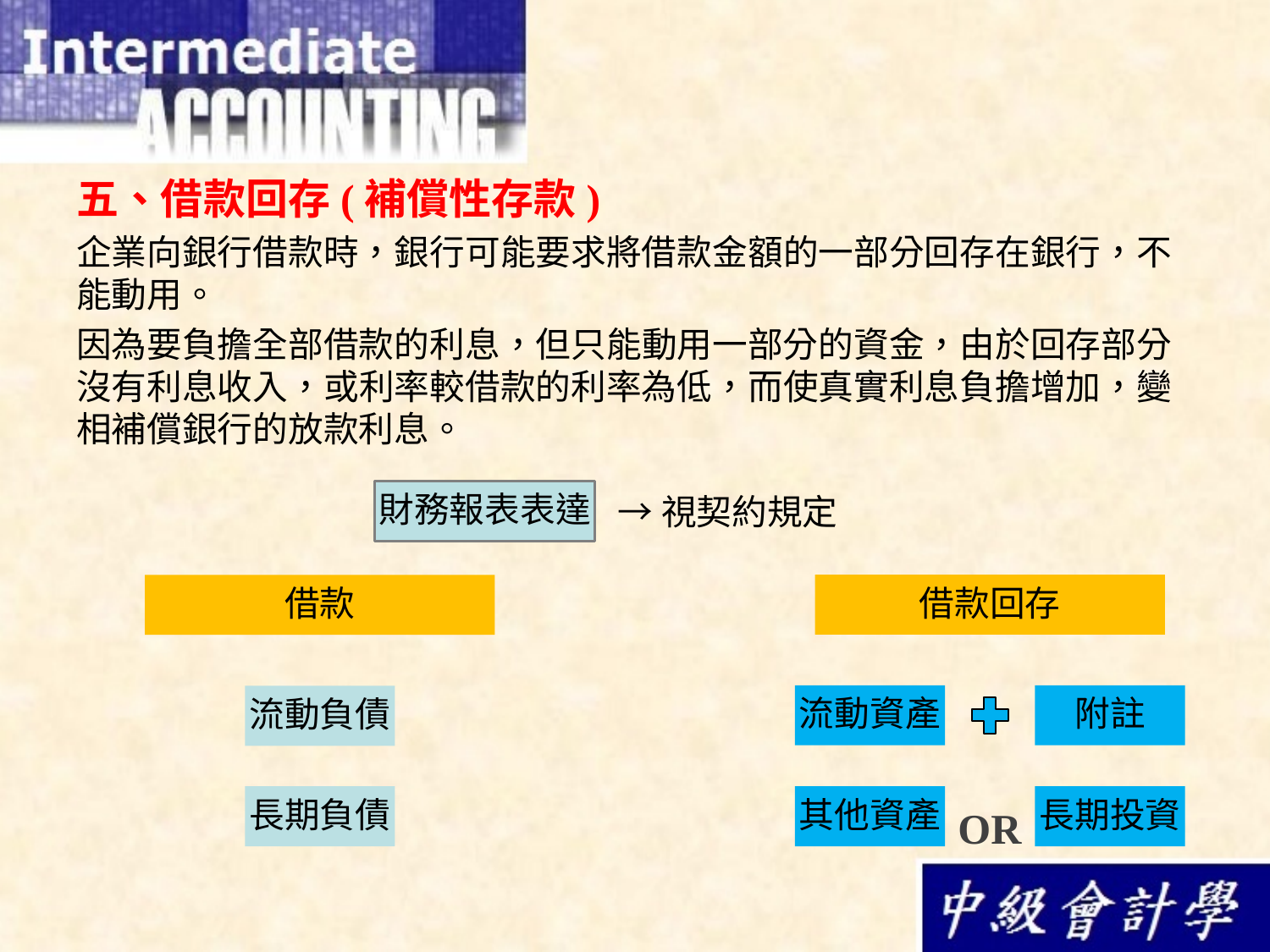

五、借款回存(補償性存款)
企業向銀行借款時，銀行可能要求將借款金額的一部分回存在銀行，不能動用。
因為要負擔全部借款的利息，但只能動用一部分的資金，由於回存部分沒有利息收入，或利率較借款的利率為低，而使真實利息負擔增加，變相補償銀行的放款利息。

財務報表表達
→視契約規定
借款回存
借款
流動資產
附註
流動負債

長期負債
其他資產
長期投資
OR